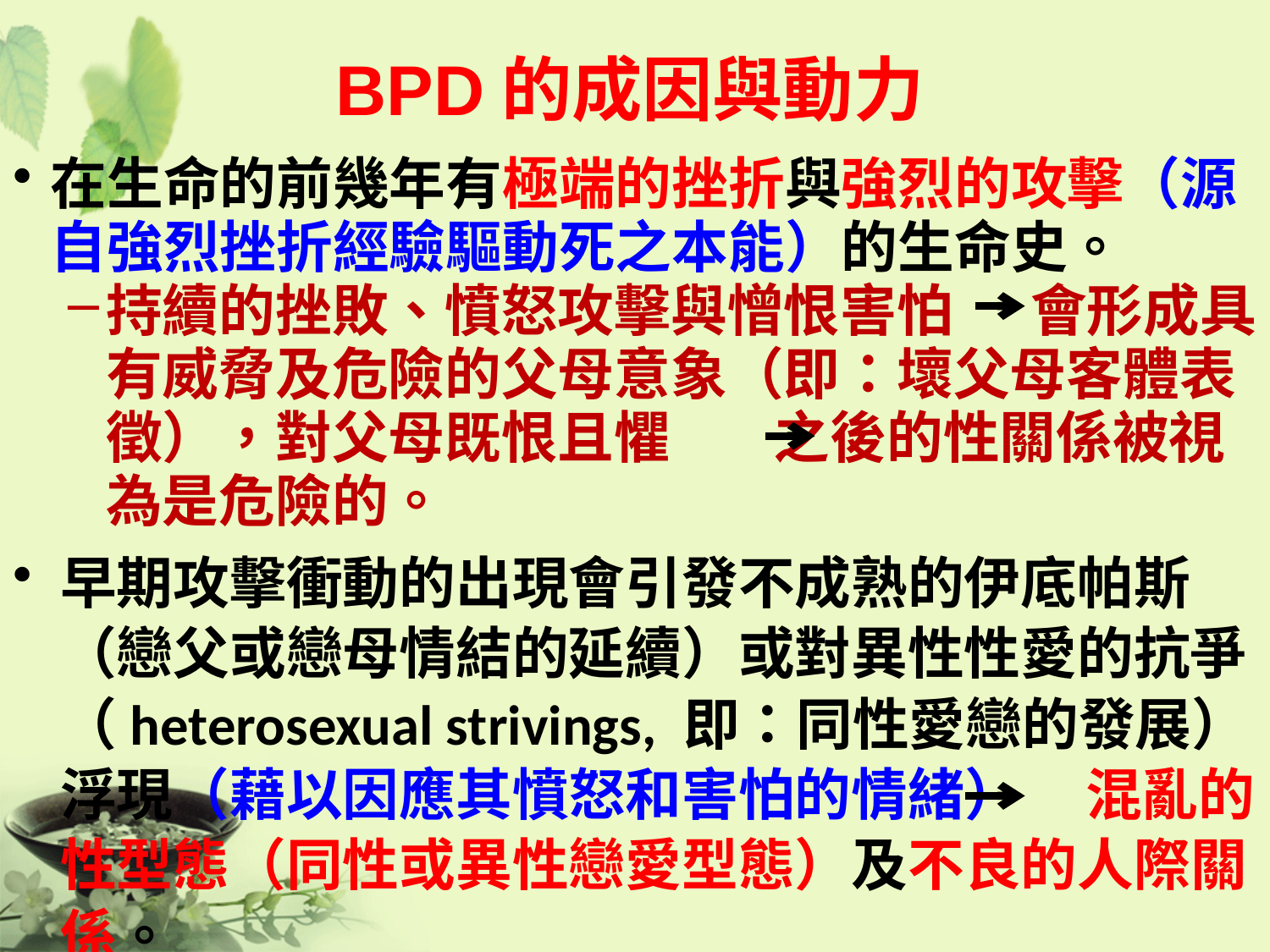

# BPD的成因與動力
在生命的前幾年有極端的挫折與強烈的攻擊（源自強烈挫折經驗驅動死之本能）的生命史。
持續的挫敗、憤怒攻擊與憎恨害怕      會形成具有威脅及危險的父母意象（即：壞父母客體表徵），對父母既恨且懼        之後的性關係被視為是危險的。
早期攻擊衝動的出現會引發不成熟的伊底帕斯（戀父或戀母情結的延續）或對異性性愛的抗爭（heterosexual strivings, 即：同性愛戀的發展） 浮現（藉以因應其憤怒和害怕的情緒）     混亂的性型態（同性或異性戀愛型態）及不良的人際關係。